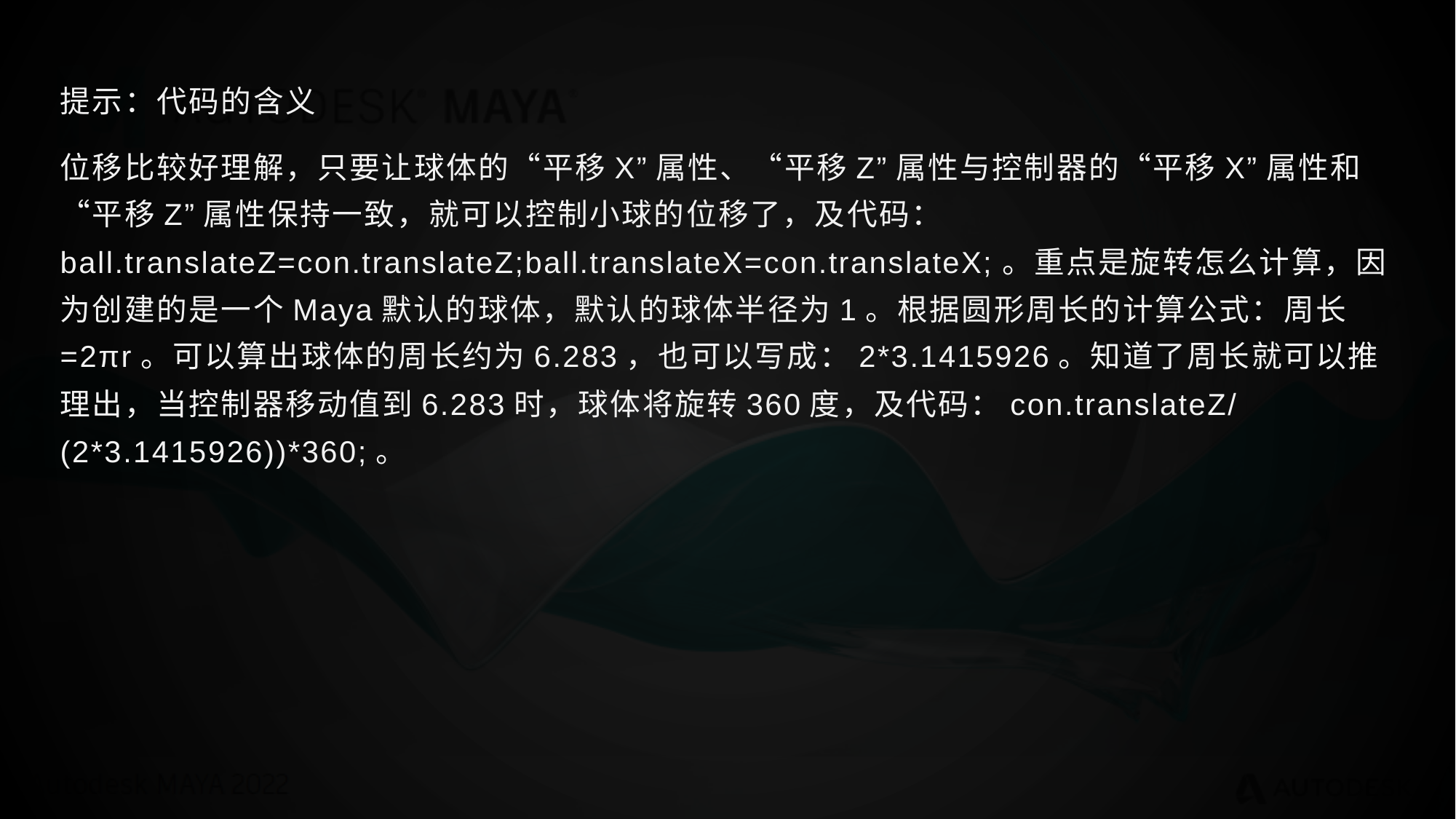

提示：代码的含义
位移比较好理解，只要让球体的“平移X”属性、“平移Z”属性与控制器的“平移X”属性和“平移Z”属性保持一致，就可以控制小球的位移了，及代码：ball.translateZ=con.translateZ;ball.translateX=con.translateX;。重点是旋转怎么计算，因为创建的是一个Maya默认的球体，默认的球体半径为1。根据圆形周长的计算公式：周长=2πr。可以算出球体的周长约为6.283，也可以写成：2*3.1415926。知道了周长就可以推理出，当控制器移动值到6.283时，球体将旋转360度，及代码：con.translateZ/(2*3.1415926))*360;。